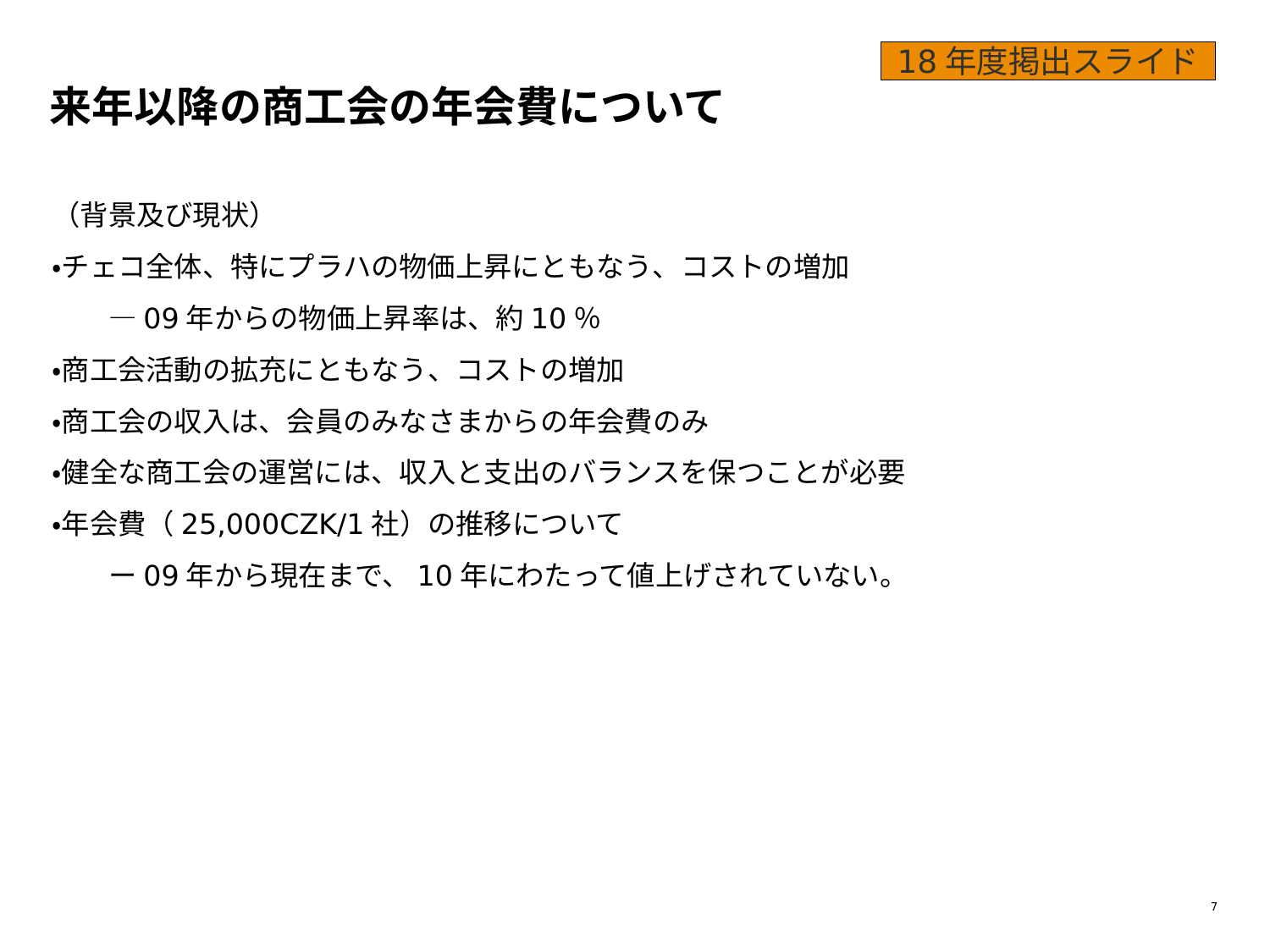

18年度掲出スライド
# 来年以降の商工会の年会費について
（背景及び現状）
・チェコ全体、特にプラハの物価上昇にともなう、コストの増加
　　―09年からの物価上昇率は、約10％
・商工会活動の拡充にともなう、コストの増加
・商工会の収入は、会員のみなさまからの年会費のみ
・健全な商工会の運営には、収入と支出のバランスを保つことが必要
・年会費（25,000CZK/1社）の推移について
　　ー09年から現在まで、10年にわたって値上げされていない。